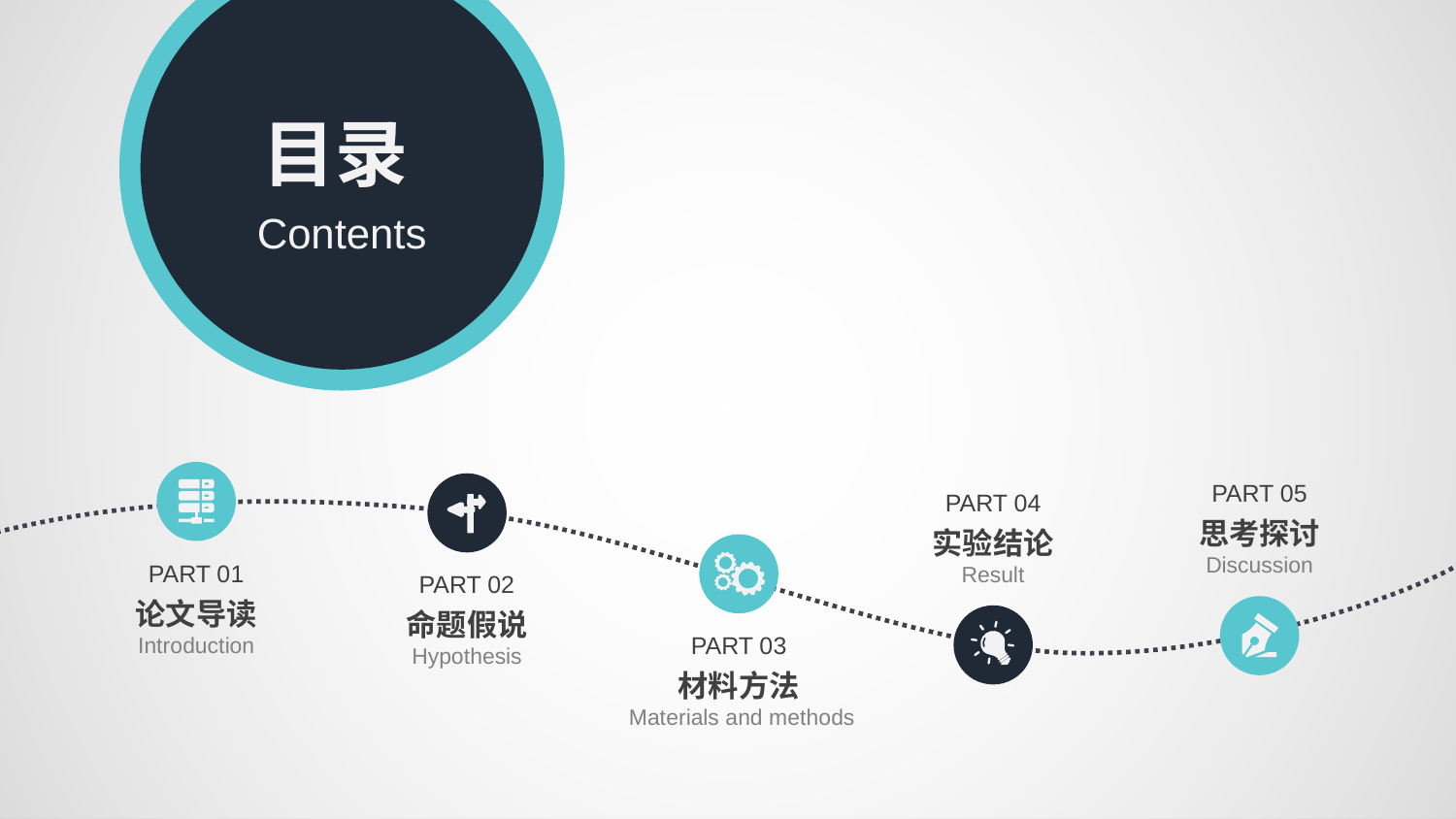

目录
Contents

PART 05
思考探讨
Discussion

PART 04
实验结论
Result

PART 01
论文导读
Introduction
PART 02
命题假说
Hypothesis

PART 03
材料方法
 Materials and methods